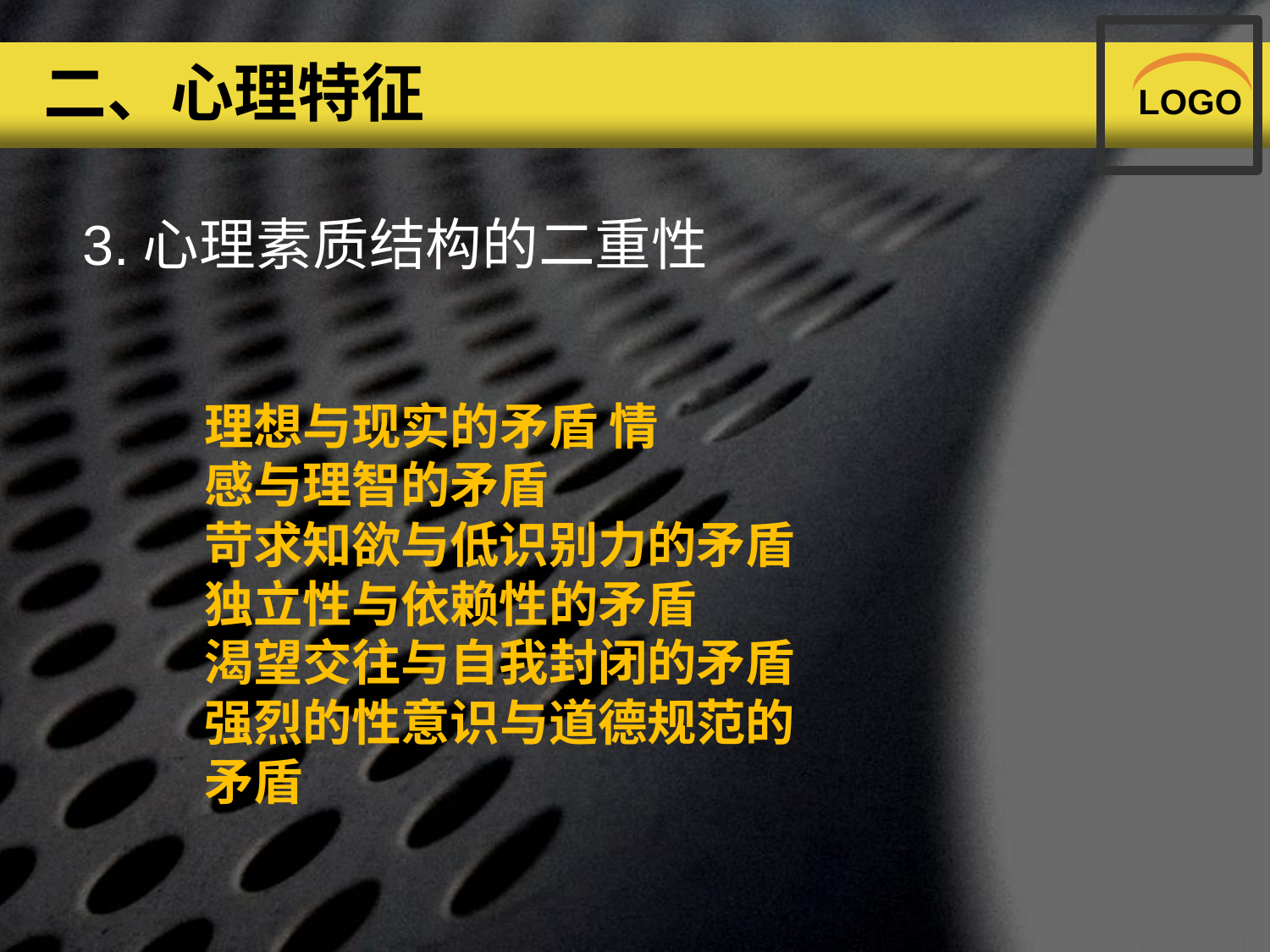

# 二、心理特征

LOGO

3.心理素质结构的二重性

理想与现实的矛盾 情感与理智的矛盾
苛求知欲与低识别力的矛盾 独立性与依赖性的矛盾
渴望交往与自我封闭的矛盾
强烈的性意识与道德规范的矛盾